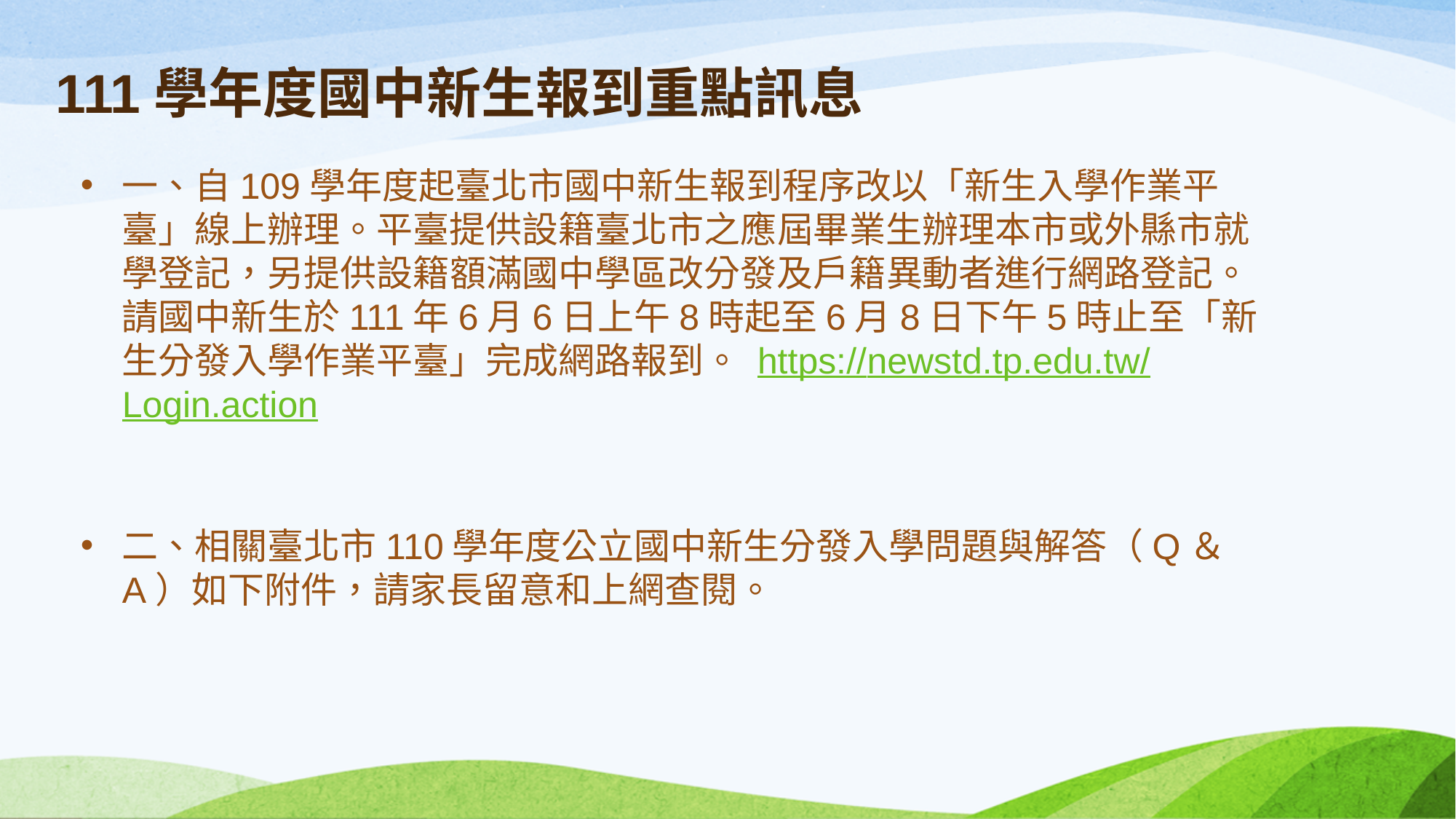

# 111學年度國中新生報到重點訊息
一、自109學年度起臺北市國中新生報到程序改以「新生入學作業平臺」線上辦理。平臺提供設籍臺北市之應屆畢業生辦理本市或外縣市就學登記，另提供設籍額滿國中學區改分發及戶籍異動者進行網路登記。請國中新生於111年6月6日上午8時起至6月8日下午5時止至「新生分發入學作業平臺」完成網路報到。 https://newstd.tp.edu.tw/Login.action

二、相關臺北市110學年度公立國中新生分發入學問題與解答（Q＆A）如下附件，請家長留意和上網查閱。